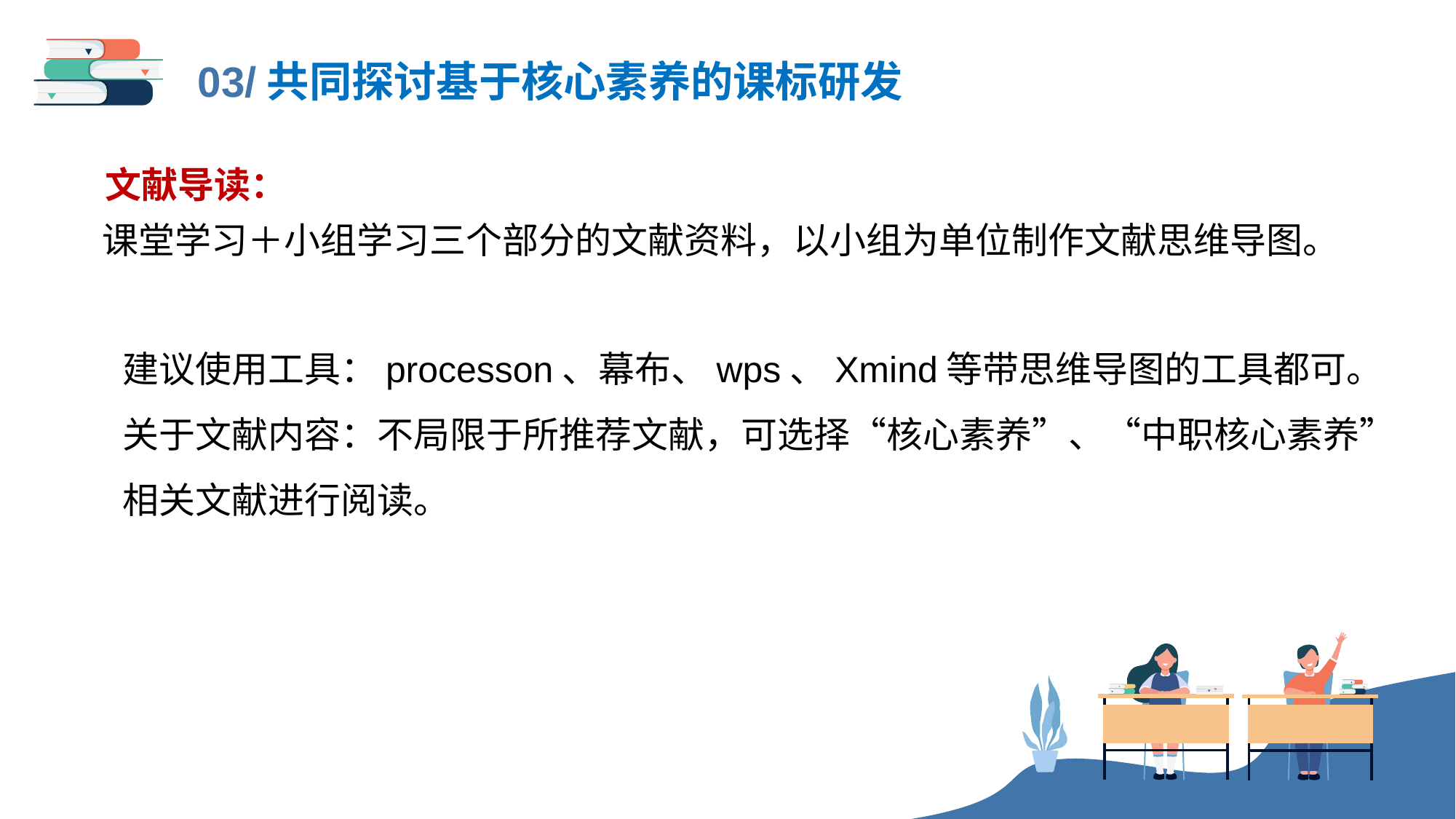

03/共同探讨基于核心素养的课标研发
文献导读：
课堂学习＋小组学习三个部分的文献资料，以小组为单位制作文献思维导图。
建议使用工具：processon、幕布、wps、Xmind等带思维导图的工具都可。
关于文献内容：不局限于所推荐文献，可选择“核心素养”、“中职核心素养”
相关文献进行阅读。